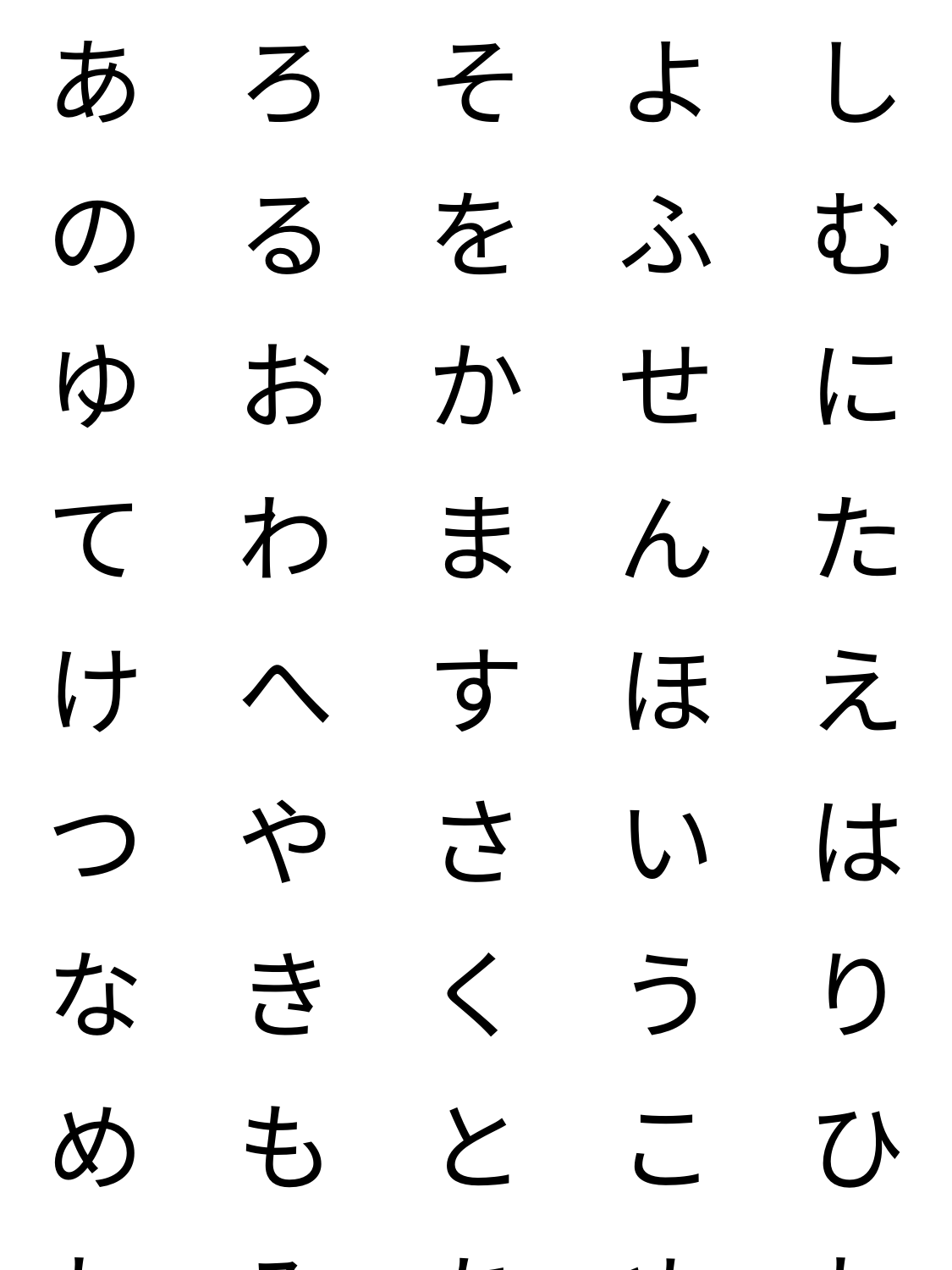

| あ | ろ | そ | よ | し |
| --- | --- | --- | --- | --- |
| の | る | を | ふ | む |
| ゆ | お | か | せ | に |
| て | わ | ま | ん | た |
| け | へ | す | ほ | え |
| つ | や | さ | い | は |
| な | き | く | う | り |
| め | も | と | こ | ひ |
| れ | み | ち | ぬ | ね |